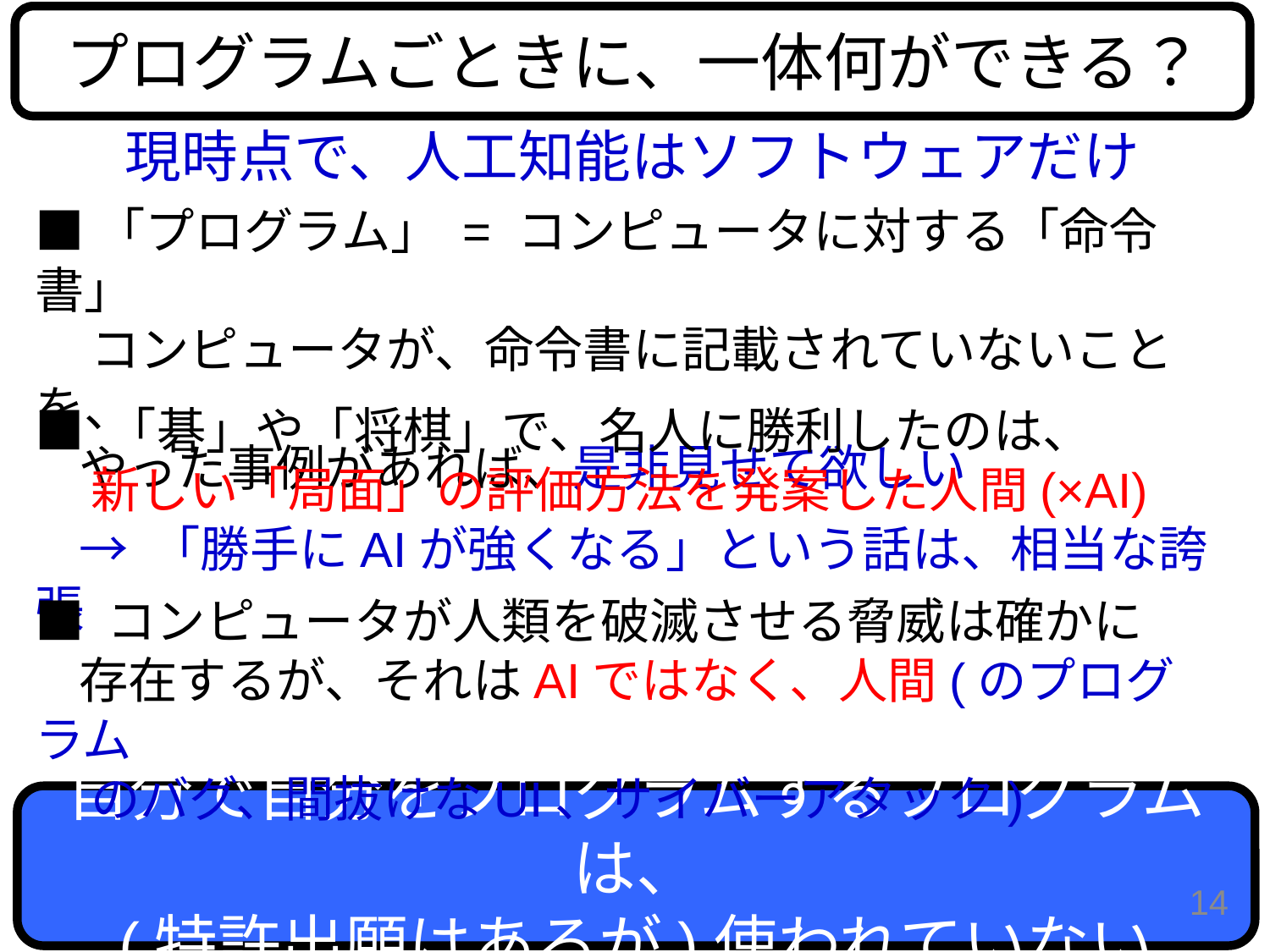

プログラムごときに、一体何ができる？
現時点で、人工知能はソフトウェアだけ
■「プログラム」 = コンピュータに対する「命令書」
    コンピュータが、命令書に記載されていないことを、
    やった事例があれば、是非見せて欲しい
■ 「碁」や「将棋」で、名人に勝利したのは、
    新しい「局面」の評価方法を発案した人間(×AI)
    → 「勝手にAIが強くなる」という話は、相当な誇張
■ コンピュータが人類を破滅させる脅威は確かに
    存在するが、それはAIではなく、人間(のプログラム
    のバグ、間抜けなUI、サイバーアタック)
自分で自分をプログラムするプログラムは、
(特許出願はあるが)使われていない
14